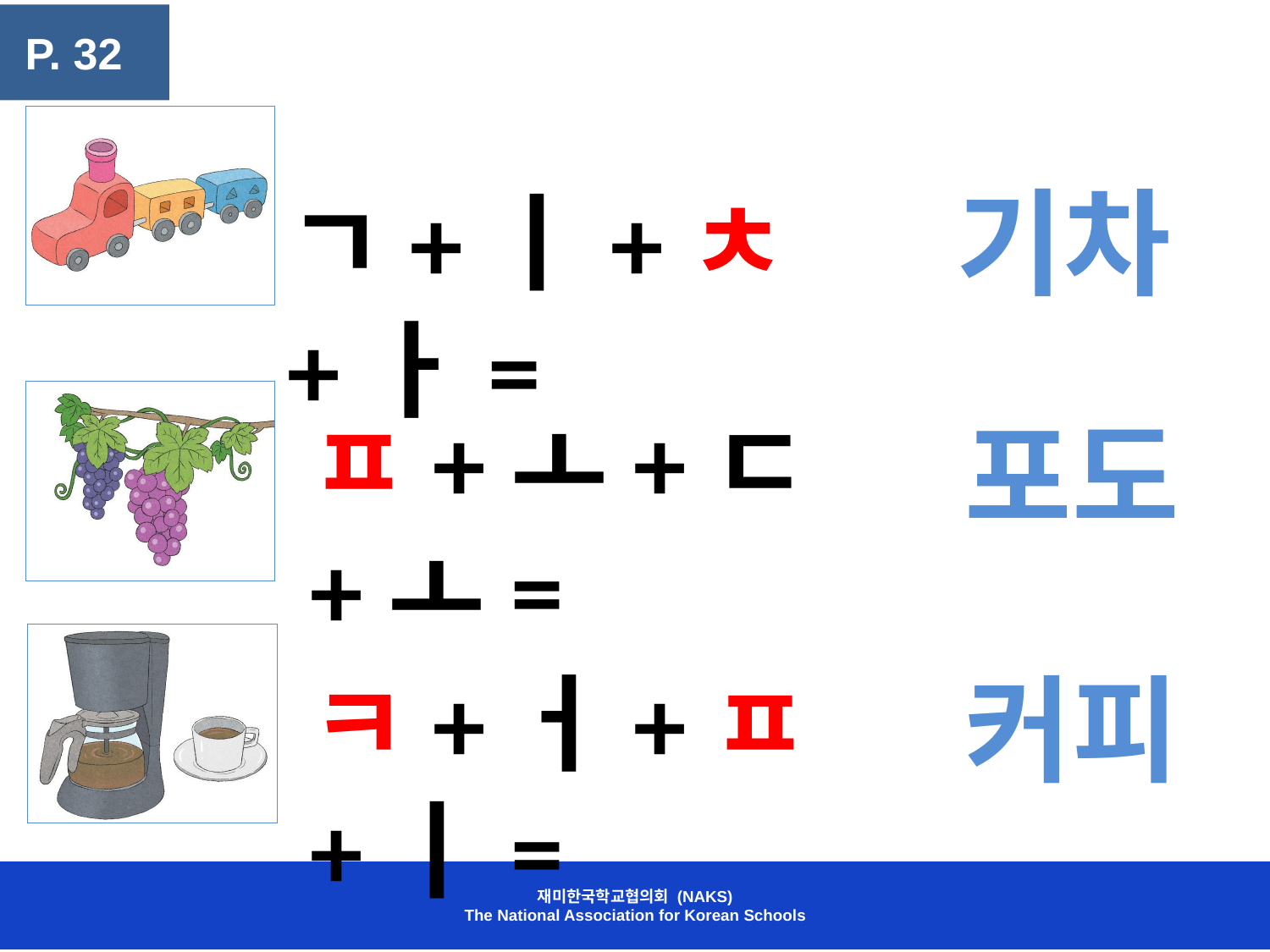

P. 32

기차
ㄱ+ㅣ+ㅊ+ㅏ=

ㅍ+ㅗ+ㄷ+ㅗ=
포도

ㅋ+ㅓ+ㅍ+ㅣ=
커피
재미한국학교협의회 (NAKS)
The National Association for Korean Schools